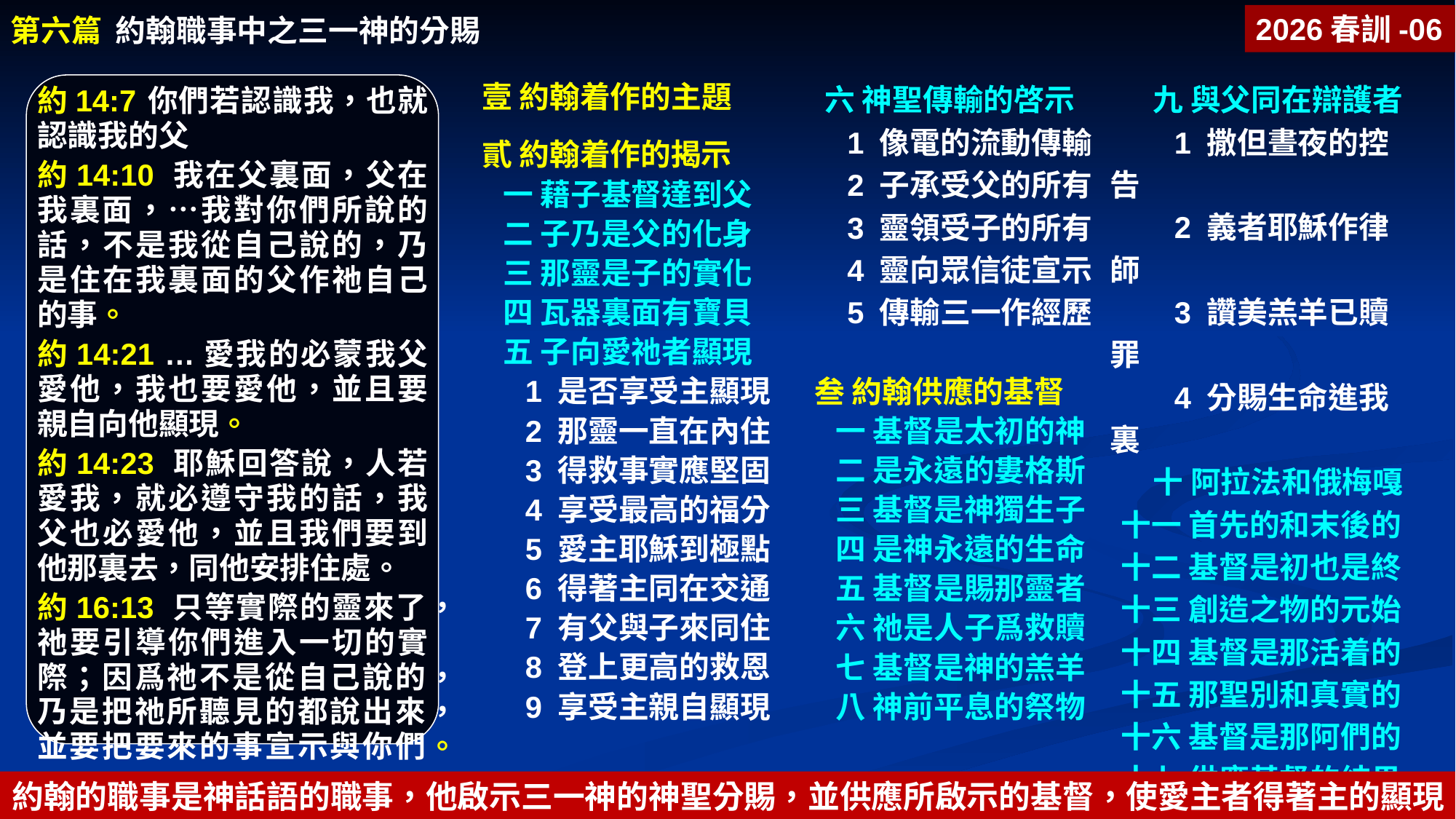

第六篇  約翰職事中之三一神的分賜

2026春訓-06
九 與父同在辯護者
1 撒但晝夜的控告
2 義者耶穌作律師
3 讚美羔羊已贖罪
4 分賜生命進我裏
十 阿拉法和俄梅嘎
十一 首先的和末後的
十二 基督是初也是終
十三 創造之物的元始
十四 基督是那活着的
十五 那聖別和真實的
十六 基督是那阿們的
十七 供應基督的結果
十八 分賜的終極完成

壹 約翰着作的主題
貳 約翰着作的揭示
一 藉子基督達到父
二 子乃是父的化身
三 那靈是子的實化
四 瓦器裏面有寶貝
五 子向愛祂者顯現
1 是否享受主顯現
2 那靈一直在內住
3 得救事實應堅固
4 享受最高的福分
5 愛主耶穌到極點
6 得著主同在交通
7 有父與子來同住
8 登上更高的救恩
9 享受主親自顯現

六 神聖傳輸的啓示
1 像電的流動傳輸
2 子承受父的所有
3 靈領受子的所有
4 靈向眾信徒宣示
5 傳輸三一作經歷

叁 約翰供應的基督
一 基督是太初的神
二 是永遠的婁格斯
三 基督是神獨生子
四 是神永遠的生命
五 基督是賜那靈者
六 祂是人子爲救贖
七 基督是神的羔羊
八 神前平息的祭物

約14:7	你們若認識我，也就認識我的父
約14:10 我在父裏面，父在我裏面，…我對你們所說的話，不是我從自己說的，乃是住在我裏面的父作祂自己的事。
約14:21 …愛我的必蒙我父愛他，我也要愛他，並且要親自向他顯現。
約14:23 耶穌回答說，人若愛我，就必遵守我的話，我父也必愛他，並且我們要到他那裏去，同他安排住處。
約16:13 只等實際的靈來了，祂要引導你們進入一切的實際；因爲祂不是從自己說的，乃是把祂所聽見的都說出來，並要把要來的事宣示與你們。
約翰的職事是神話語的職事，他啟示三一神的神聖分賜，並供應所啟示的基督，使愛主者得著主的顯現。